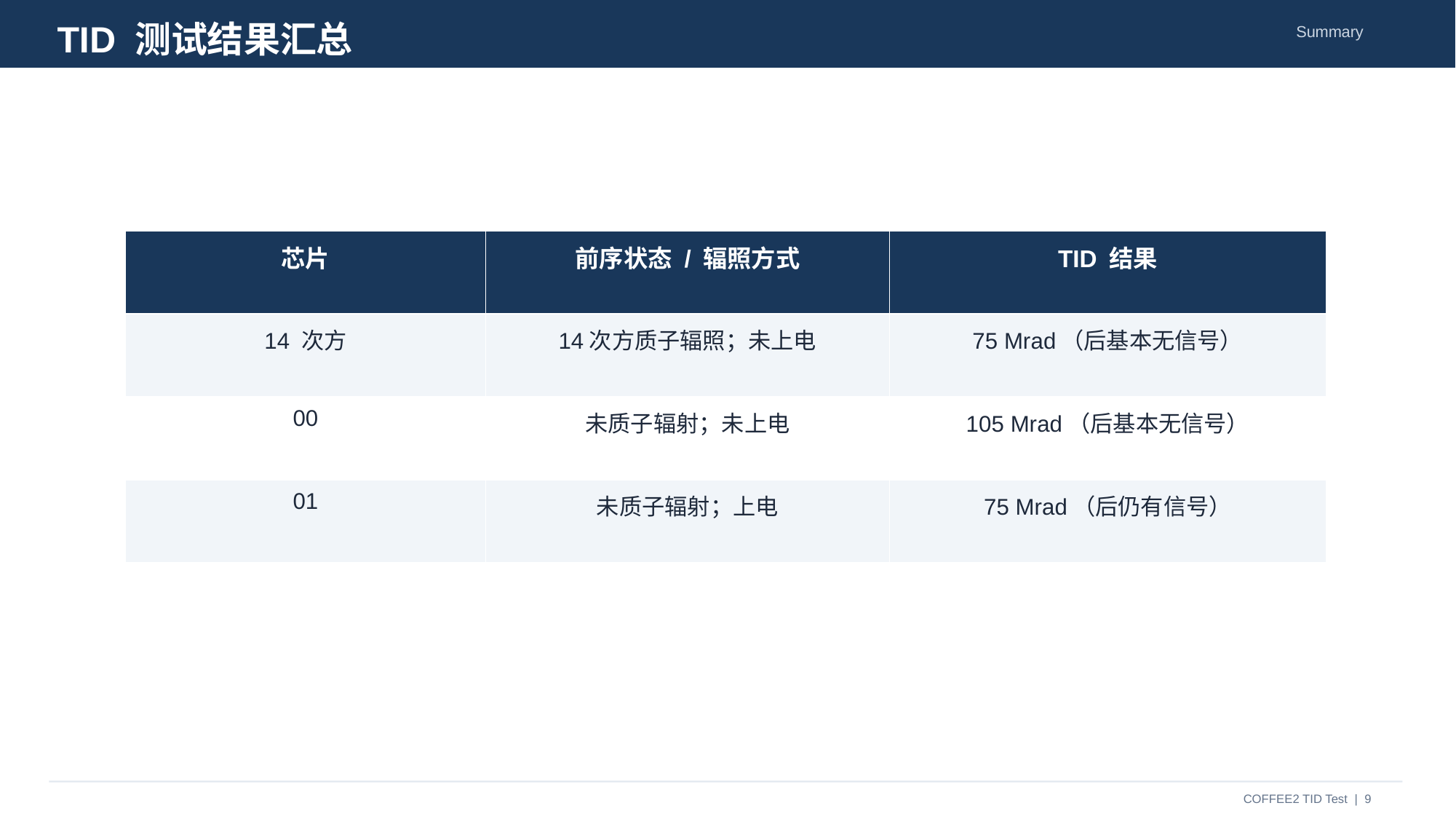

TID 测试结果汇总
Summary
| 芯片 | 前序状态 / 辐照方式 | TID 结果 |
| --- | --- | --- |
| 14 次方 | 14次方质子辐照；未上电 | 75 Mrad（后基本无信号） |
| 00 | 未质子辐射；未上电 | 105 Mrad（后基本无信号） |
| 01 | 未质子辐射；上电 | 75 Mrad（后仍有信号） |

COFFEE2 TID Test  |  9